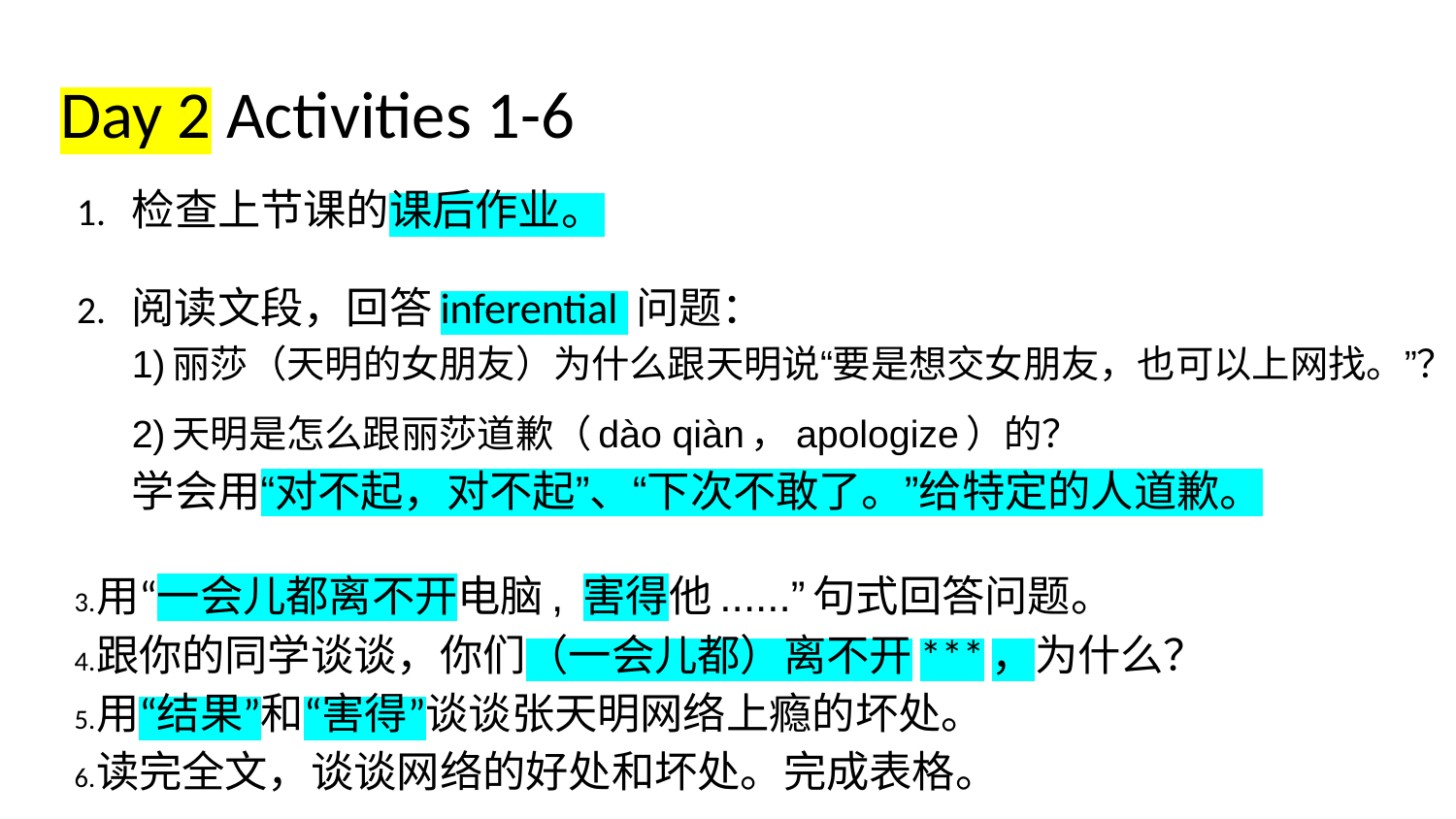

# Day 2 Activities 1-6
检查上节课的课后作业。
阅读文段，回答inferential 问题：
1)丽莎（天明的女朋友）为什么跟天明说“要是想交女朋友，也可以上网找。”？
2)天明是怎么跟丽莎道歉（dào qiàn，apologize）的？
学会用“对不起，对不起”、“下次不敢了。”给特定的人道歉。
用“一会儿都离不开电脑, 害得他......”句式回答问题。
跟你的同学谈谈，你们（一会儿都）离不开***，为什么？
用“结果”和“害得”谈谈张天明网络上瘾的坏处。
读完全文，谈谈网络的好处和坏处。完成表格。